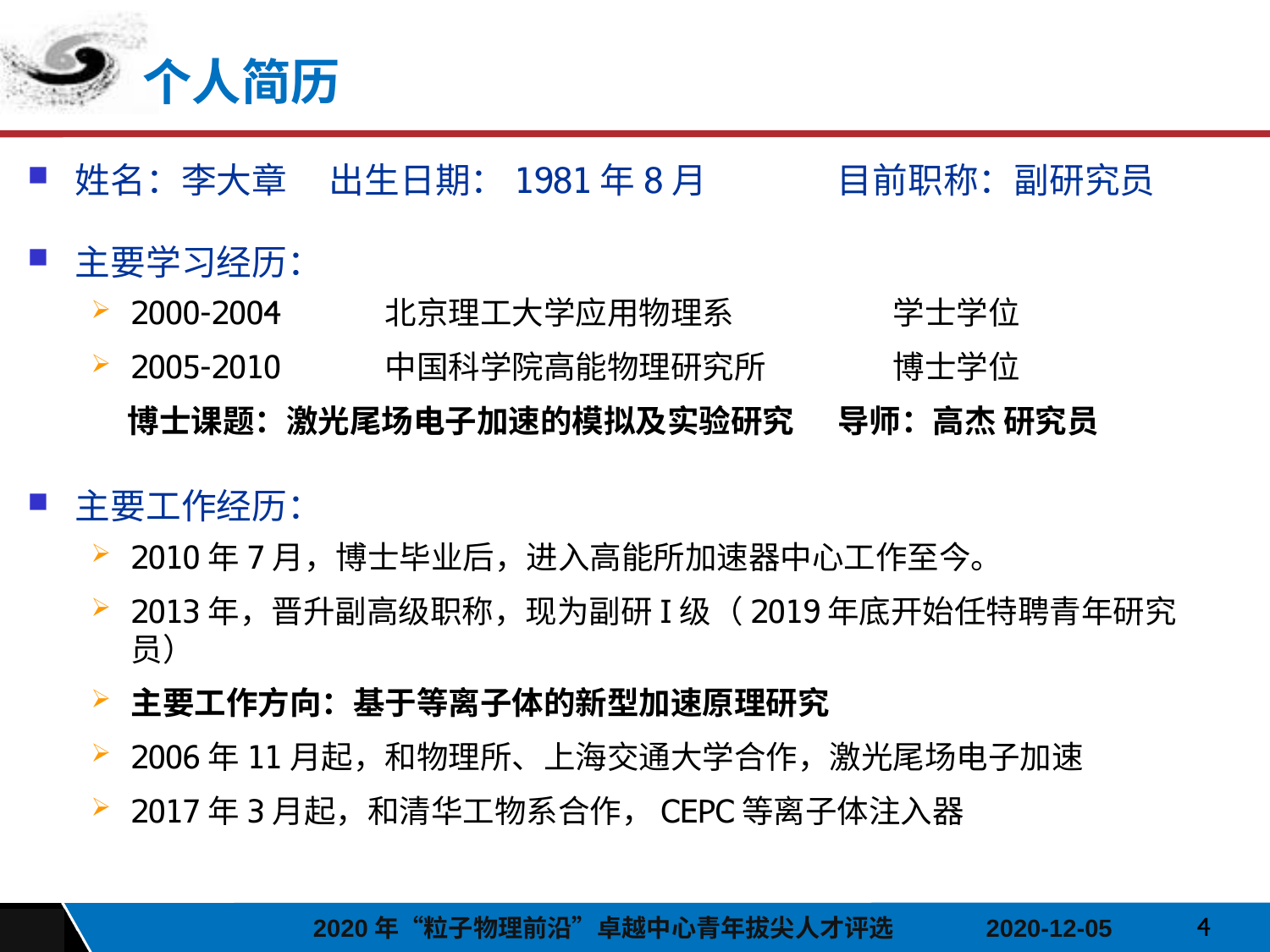

个人简历
姓名：李大章	出生日期：1981年8月		目前职称：副研究员

主要学习经历：
2000-2004	北京理工大学应用物理系		学士学位
2005-2010	中国科学院高能物理研究所	博士学位
    博士课题：激光尾场电子加速的模拟及实验研究      导师：高杰 研究员

主要工作经历：
2010年7月，博士毕业后，进入高能所加速器中心工作至今。
2013年，晋升副高级职称，现为副研I级（2019年底开始任特聘青年研究员）
主要工作方向：基于等离子体的新型加速原理研究
2006年11月起，和物理所、上海交通大学合作，激光尾场电子加速
2017年3月起，和清华工物系合作，CEPC等离子体注入器
4